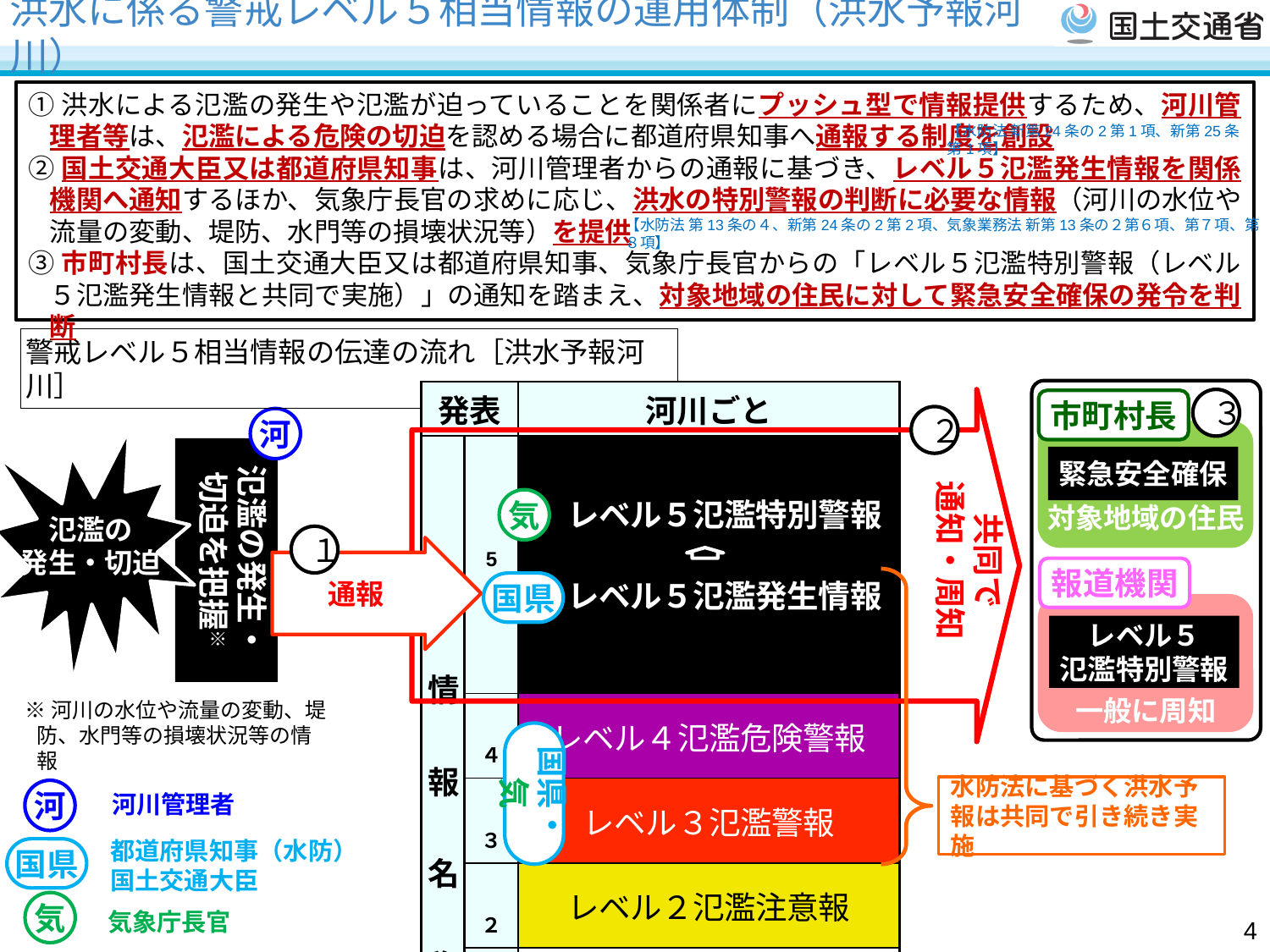

洪水に係る警戒レベル５相当情報の運用体制（洪水予報河川）
①洪水による氾濫の発生や氾濫が迫っていることを関係者にプッシュ型で情報提供するため、河川管理者等は、氾濫による危険の切迫を認める場合に都道府県知事へ通報する制度を創設
②国土交通大臣又は都道府県知事は、河川管理者からの通報に基づき、レベル５氾濫発生情報を関係機関へ通知するほか、気象庁長官の求めに応じ、洪水の特別警報の判断に必要な情報（河川の水位や流量の変動、堤防、水門等の損壊状況等）を提供
③市町村長は、国土交通大臣又は都道府県知事、気象庁長官からの「レベル５氾濫特別警報（レベル５氾濫発生情報と共同で実施）」の通知を踏まえ、対象地域の住民に対して緊急安全確保の発令を判断

【水防法 新第24条の2第1項、新第25条第1項】
【水防法 第13条の４、新第24条の2第2項、気象業務法 新第13条の２第６項、第７項、第８項】
警戒レベル５相当情報の伝達の流れ［洪水予報河川］

共同で
通知・周知
| 発表 |  | 河川ごと |
| --- | --- | --- |
| 情　報　名　称 | 5 | レベル５氾濫特別警報 　レベル５氾濫発生情報 |
|  | ４ | レベル４氾濫危険警報 |
|  | ３ | レベル３氾濫警報 |
|  | ２ | レベル２氾濫注意報 |
|  | 1 | 早期注意情報 |
３

市町村長
２
河

氾濫の
発生・切迫
氾濫の発生・
切迫を把握※

緊急安全確保

対象地域の住民
気
１
通報

報道機関

国県

レベル５
氾濫特別警報

一般に周知
※河川の水位や流量の変動、堤防、水門等の損壊状況等の情報
国県・気
水防法に基づく洪水予報は共同で引き続き実施
河
河川管理者
都道府県知事（水防）
国土交通大臣
国県
気
気象庁長官
4